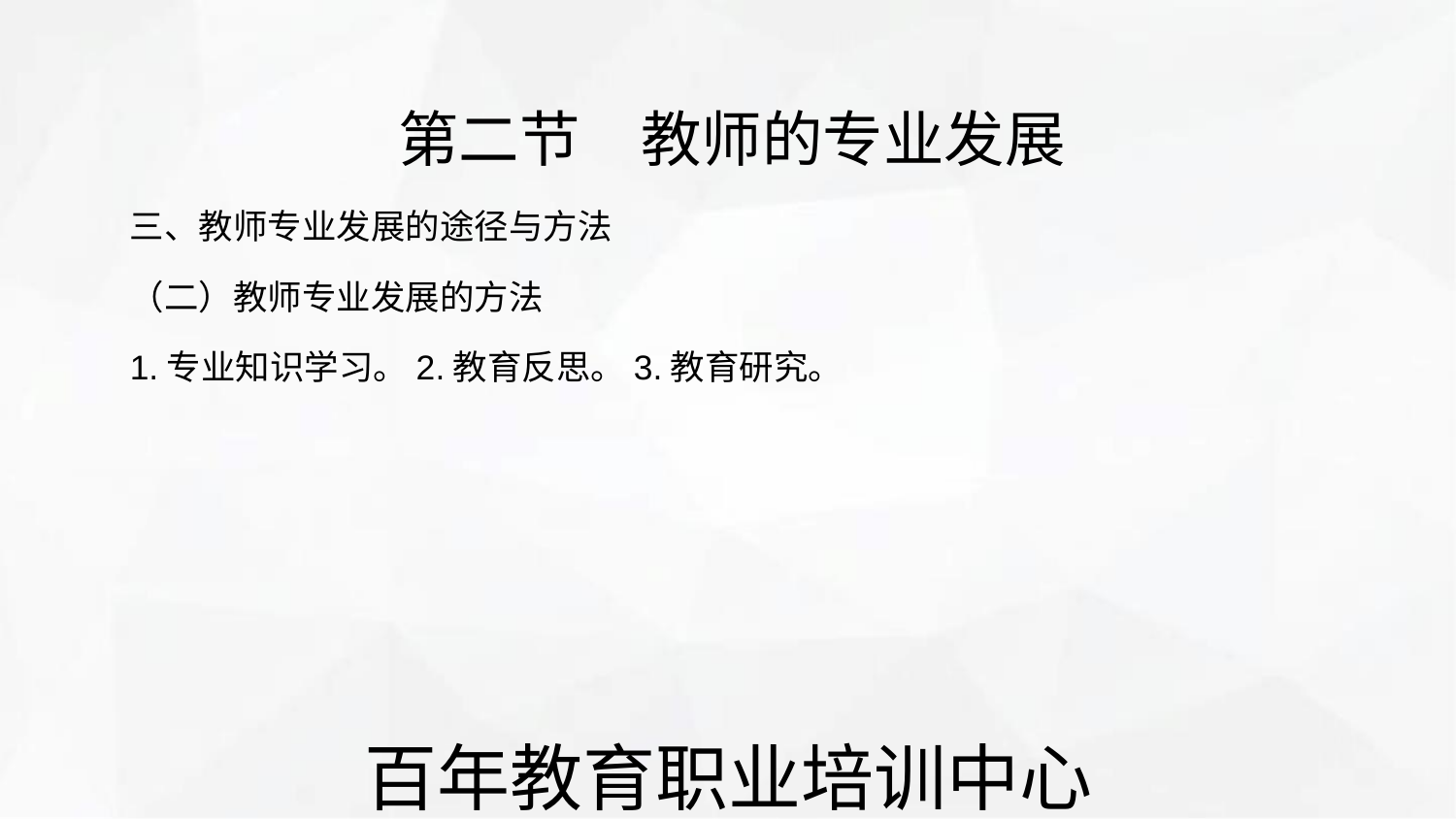

第二节　教师的专业发展
三、教师专业发展的途径与方法
（二）教师专业发展的方法
1.专业知识学习。2.教育反思。3.教育研究。
百年教育职业培训中心